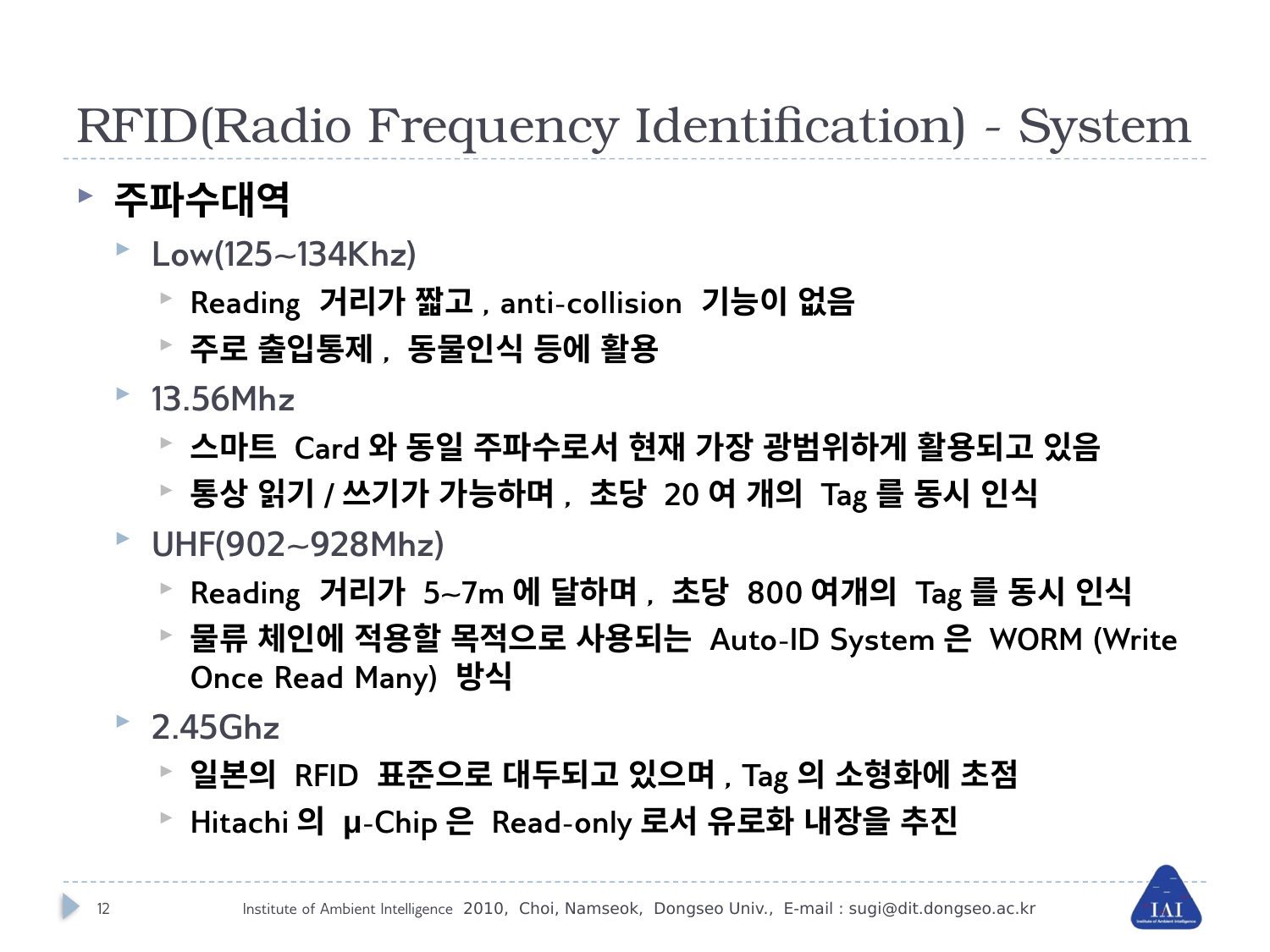

# RFID(Radio Frequency Identification) - System
주파수대역
Low(125~134Khz)
Reading 거리가 짧고, anti-collision 기능이 없음
주로 출입통제, 동물인식 등에 활용
13.56Mhz
스마트 Card와 동일 주파수로서 현재 가장 광범위하게 활용되고 있음
통상 읽기/쓰기가 가능하며, 초당 20여 개의 Tag를 동시 인식
UHF(902~928Mhz)
Reading 거리가 5~7m에 달하며, 초당 800여개의 Tag를 동시 인식
물류 체인에 적용할 목적으로 사용되는 Auto-ID System은 WORM (Write Once Read Many) 방식
2.45Ghz
일본의 RFID 표준으로 대두되고 있으며, Tag의 소형화에 초점
Hitachi의 μ-Chip은 Read-only로서 유로화 내장을 추진